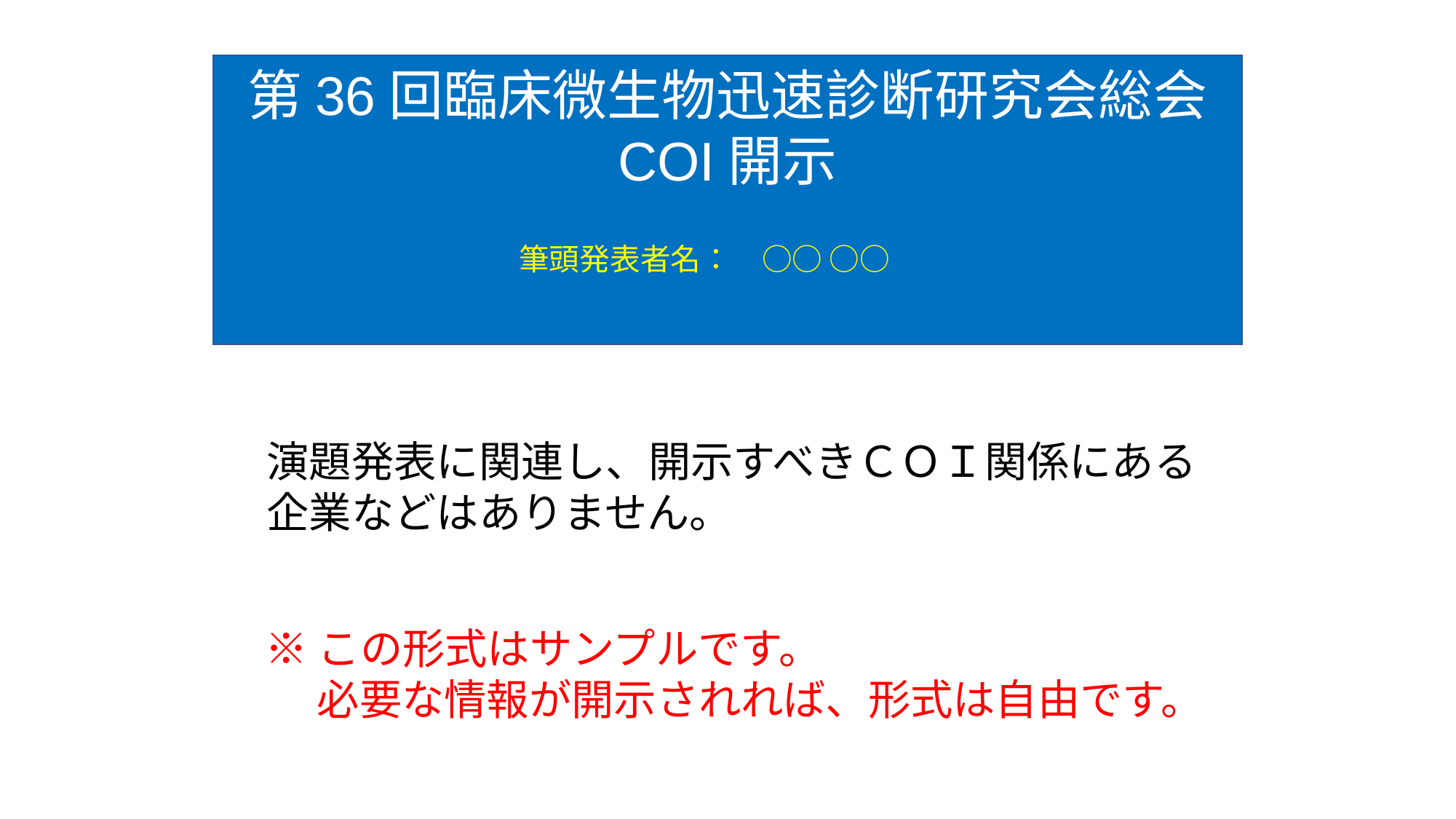

第36回臨床微生物迅速診断研究会総会
COI開示
筆頭発表者名：　○○ ○○

演題発表に関連し、開示すべきＣＯＩ関係にある
企業などはありません。

※この形式はサンプルです。
　 必要な情報が開示されれば、形式は自由です。